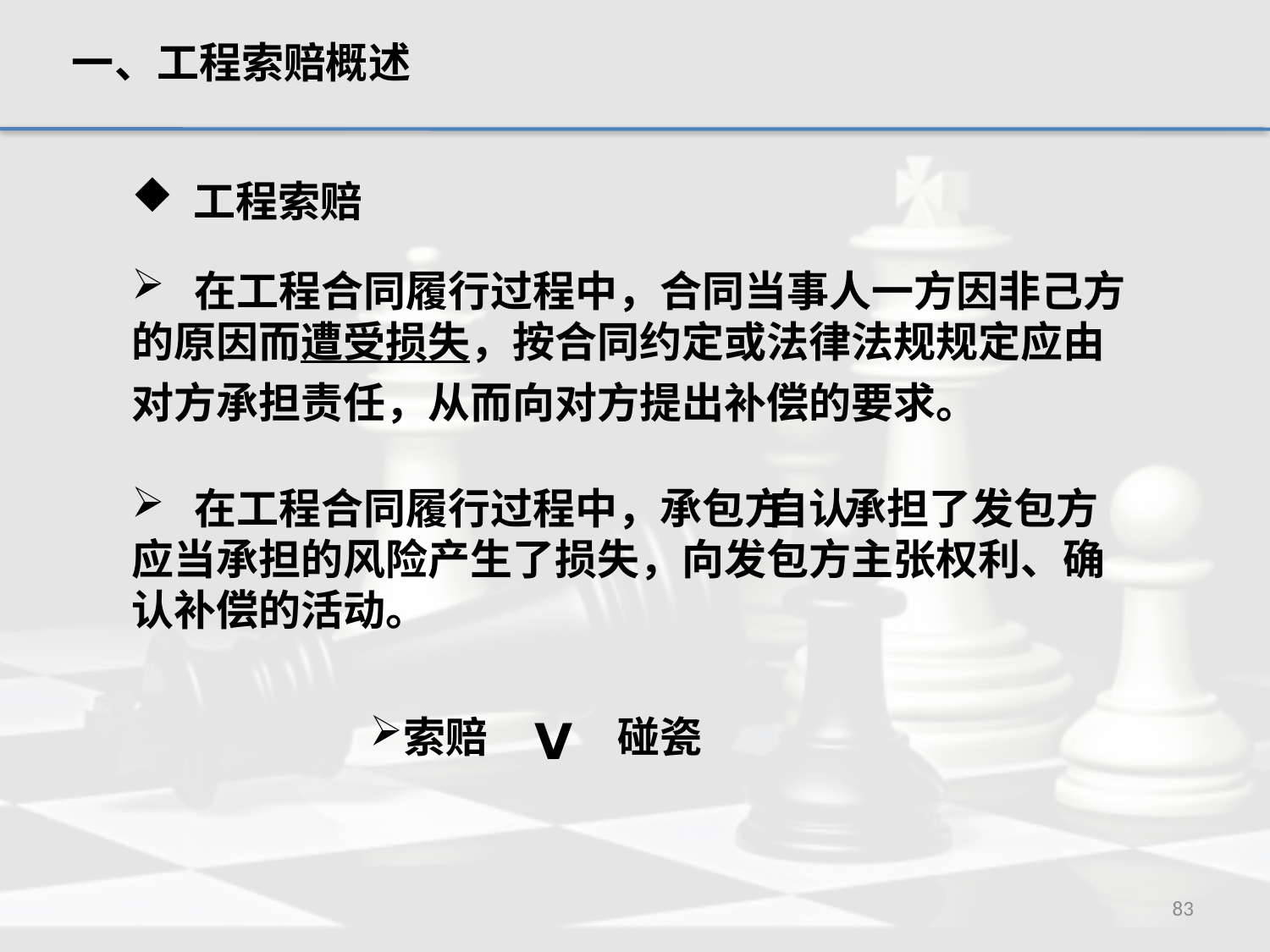

一、工程索赔概述
 工程索赔
  在工程合同履行过程中，合同当事人一方因非己方的原因而遭受损失，按合同约定或法律法规规定应由对方承担责任，从而向对方提出补偿的要求。
  在工程合同履行过程中，承包方      承担了发包方应当承担的风险产生了损失，向发包方主张权利、确认补偿的活动。
自认
索赔
Ⅴ
碰瓷
83